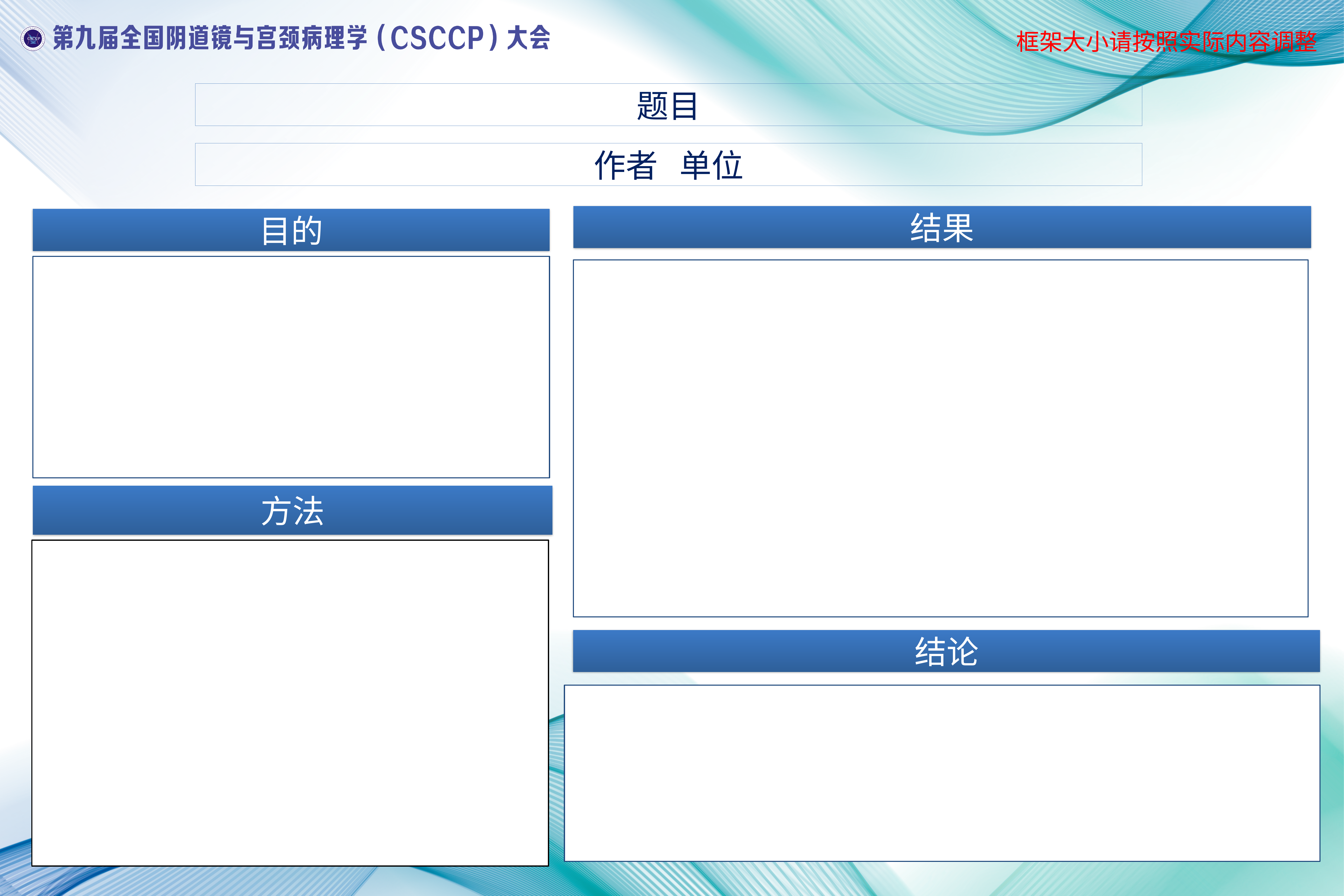

框架大小请按照实际内容调整
题目
作者   单位
结果
目的

方法

结论